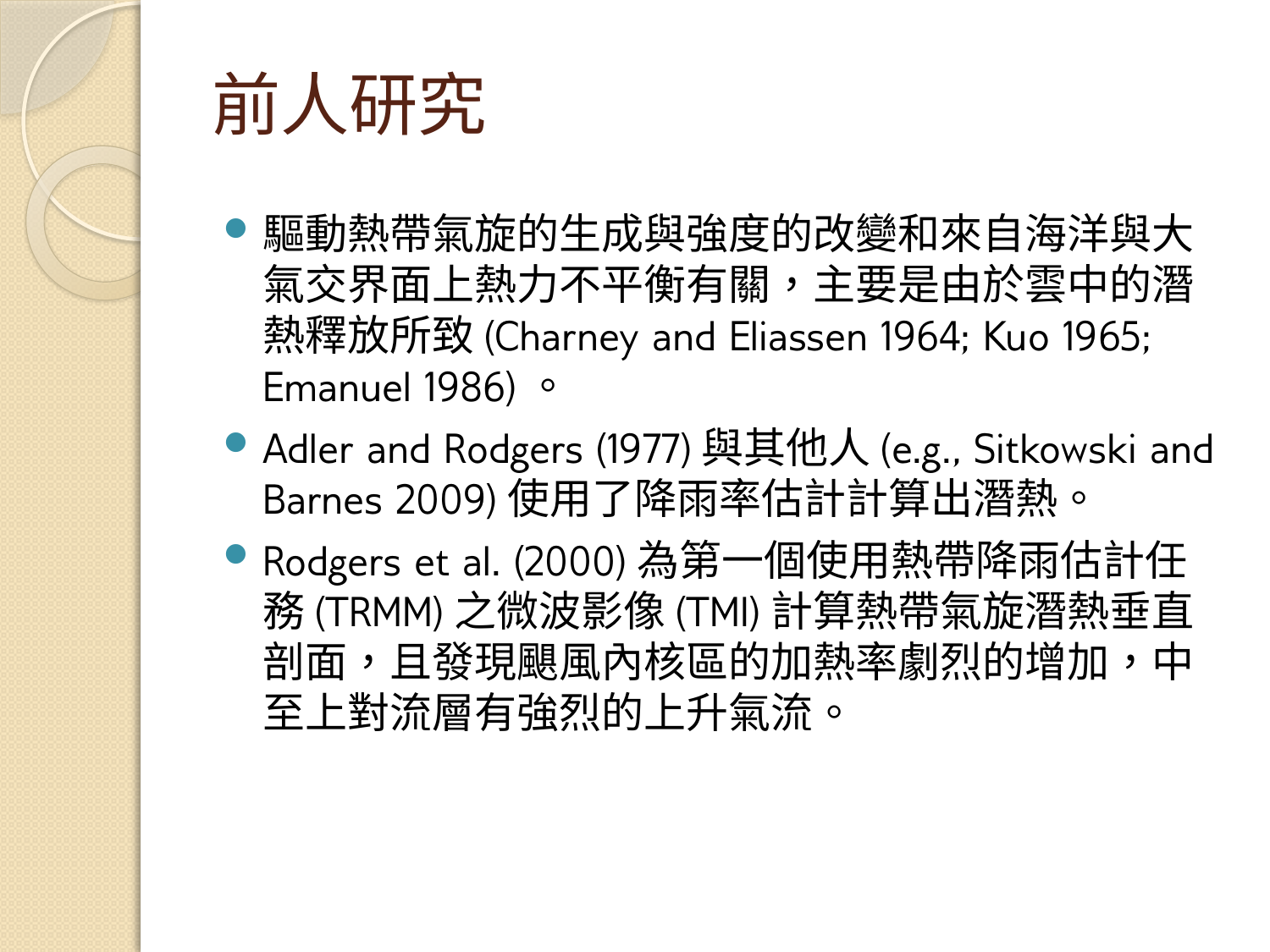

# 前人研究
驅動熱帶氣旋的生成與強度的改變和來自海洋與大氣交界面上熱力不平衡有關，主要是由於雲中的潛熱釋放所致(Charney and Eliassen 1964; Kuo 1965; Emanuel 1986)。
Adler and Rodgers (1977)與其他人(e.g., Sitkowski and Barnes 2009)使用了降雨率估計計算出潛熱。
Rodgers et al. (2000)為第一個使用熱帶降雨估計任務(TRMM)之微波影像(TMI)計算熱帶氣旋潛熱垂直剖面，且發現颶風內核區的加熱率劇烈的增加，中至上對流層有強烈的上升氣流。